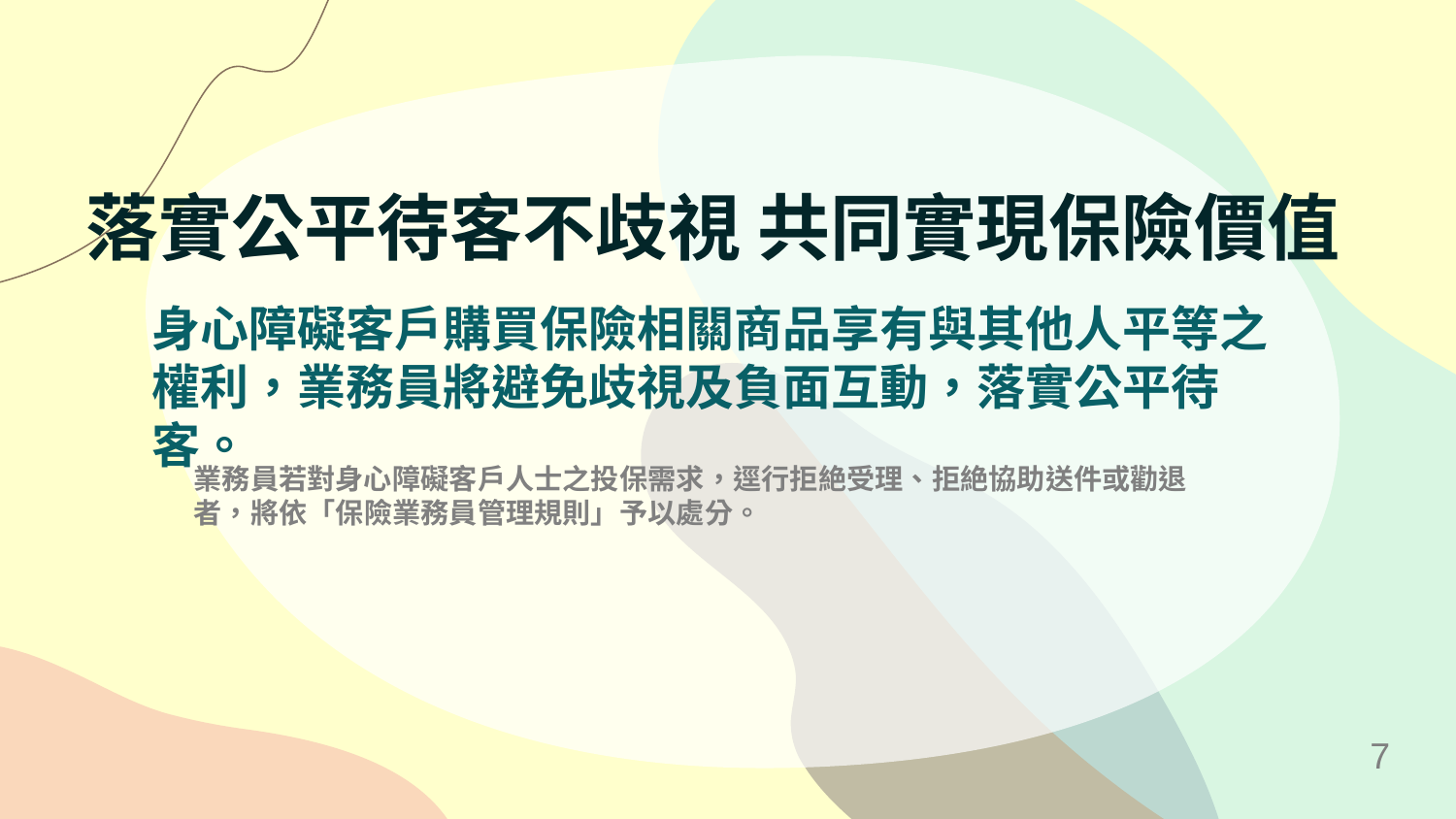

落實公平待客不歧視 共同實現保險價值
身心障礙客戶購買保險相關商品享有與其他人平等之權利，業務員將避免歧視及負面互動，落實公平待客。
業務員若對身心障礙客戶人士之投保需求，逕行拒絶受理、拒絶協助送件或勸退者，將依「保險業務員管理規則」予以處分。
7